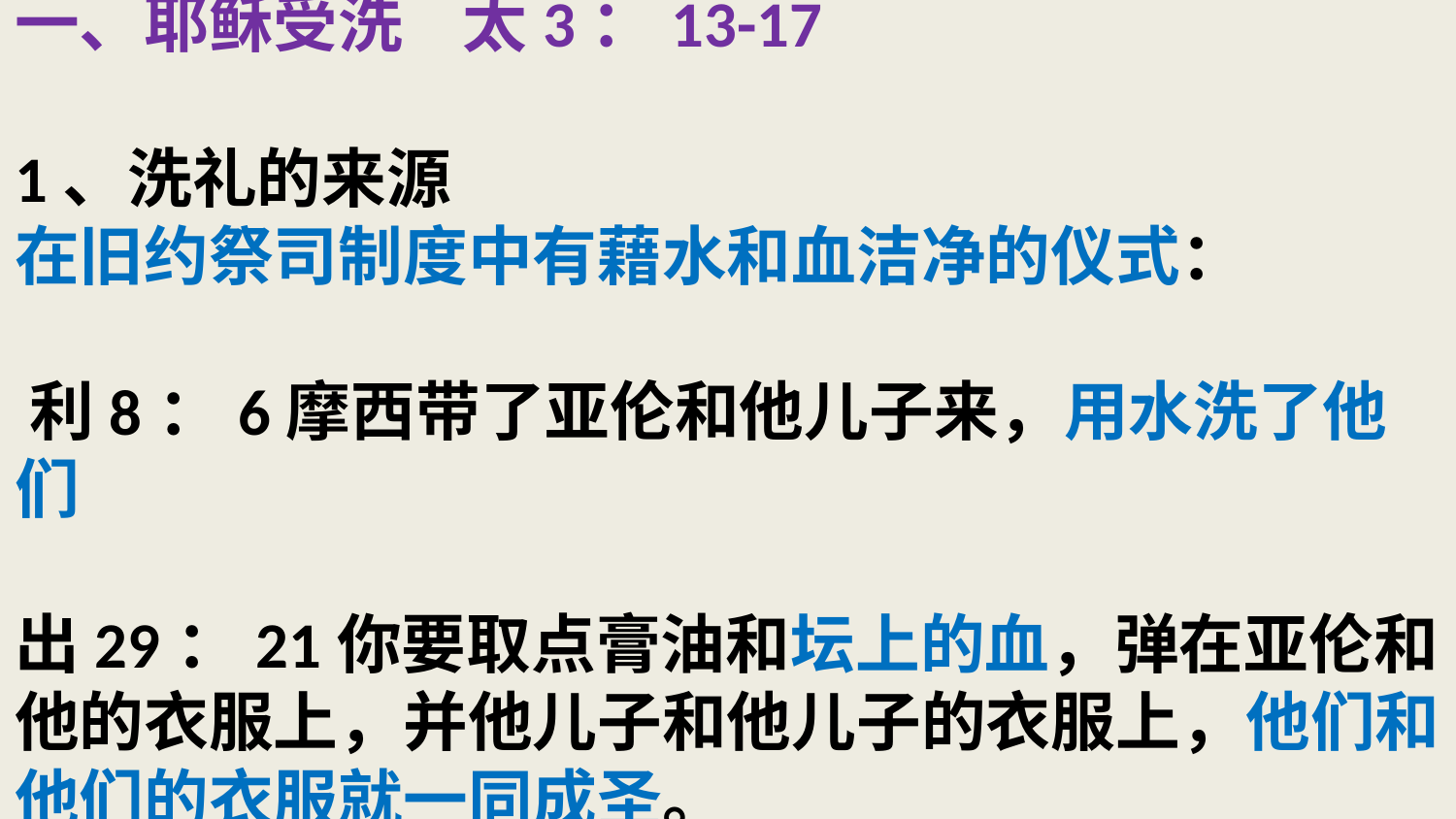

# 一、耶稣受洗    太3：13-17 1、洗礼的来源 在旧约祭司制度中有藉水和血洁净的仪式： 利8：6摩西带了亚伦和他儿子来，用水洗了他们 出29：21你要取点膏油和坛上的血，弹在亚伦和他的衣服上，并他儿子和他儿子的衣服上，他们和他们的衣服就一同成圣。